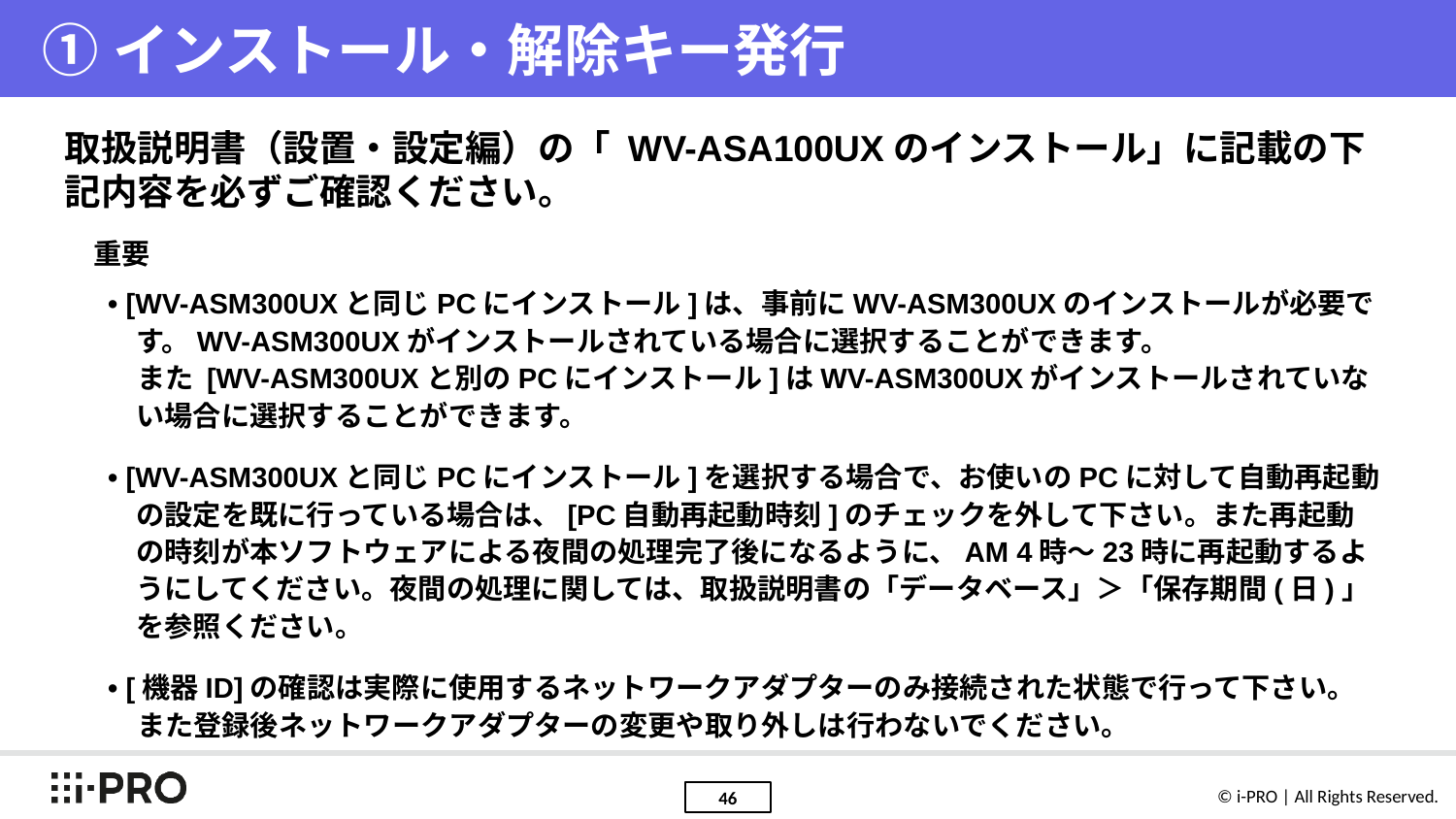

# ①インストール・解除キー発行
取扱説明書（設置・設定編）の「 WV-ASA100UXのインストール」に記載の下記内容を必ずご確認ください。
重要
• [WV-ASM300UXと同じPCにインストール]は、事前にWV-ASM300UXのインストールが必要です。WV-ASM300UXがインストールされている場合に選択することができます。
また [WV-ASM300UXと別のPCにインストール]はWV-ASM300UXがインストールされていない場合に選択することができます。
• [WV-ASM300UXと同じPCにインストール]を選択する場合で、お使いのPCに対して自動再起動の設定を既に行っている場合は、[PC自動再起動時刻]のチェックを外して下さい。また再起動の時刻が本ソフトウェアによる夜間の処理完了後になるように、AM 4時～23時に再起動するようにしてください。夜間の処理に関しては、取扱説明書の「データベース」＞「保存期間(日)」を参照ください。
• [機器ID]の確認は実際に使用するネットワークアダプターのみ接続された状態で行って下さい。
また登録後ネットワークアダプターの変更や取り外しは行わないでください。